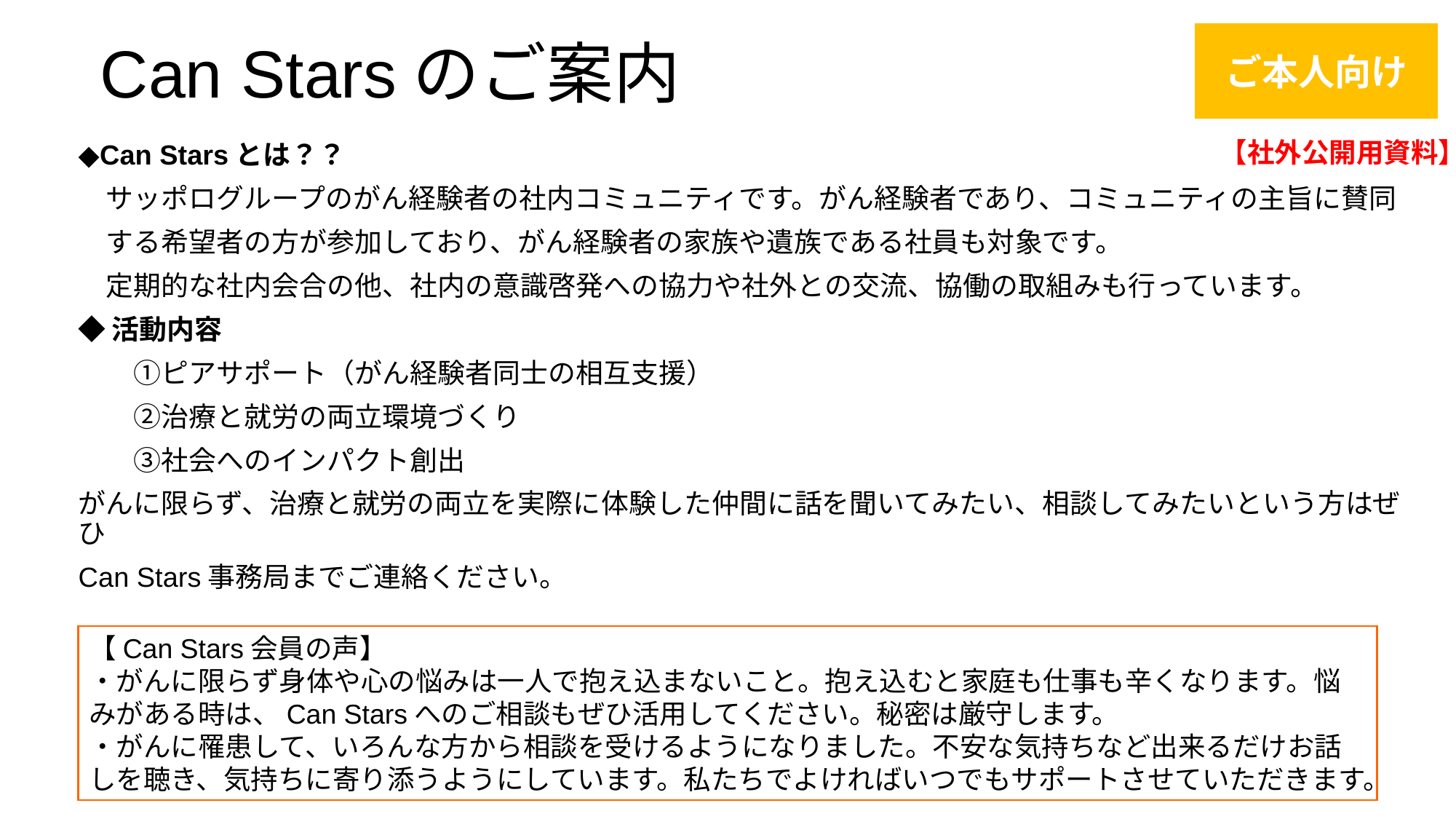

# Can Starsのご案内
ご本人向け
【社外公開用資料】
◆Can Starsとは？？
　サッポログループのがん経験者の社内コミュニティです。がん経験者であり、コミュニティの主旨に賛同
　する希望者の方が参加しており、がん経験者の家族や遺族である社員も対象です。
　定期的な社内会合の他、社内の意識啓発への協力や社外との交流、協働の取組みも行っています。
◆活動内容
　　①ピアサポート（がん経験者同士の相互支援）
　　②治療と就労の両立環境づくり
　　③社会へのインパクト創出
がんに限らず、治療と就労の両立を実際に体験した仲間に話を聞いてみたい、相談してみたいという方はぜひ
Can Stars事務局までご連絡ください。
【Can Stars会員の声】
・がんに限らず身体や心の悩みは一人で抱え込まないこと。抱え込むと家庭も仕事も辛くなります。悩みがある時は、Can Starsへのご相談もぜひ活用してください。秘密は厳守します。
・がんに罹患して、いろんな方から相談を受けるようになりました。不安な気持ちなど出来るだけお話しを聴き、気持ちに寄り添うようにしています。私たちでよければいつでもサポートさせていただきます。